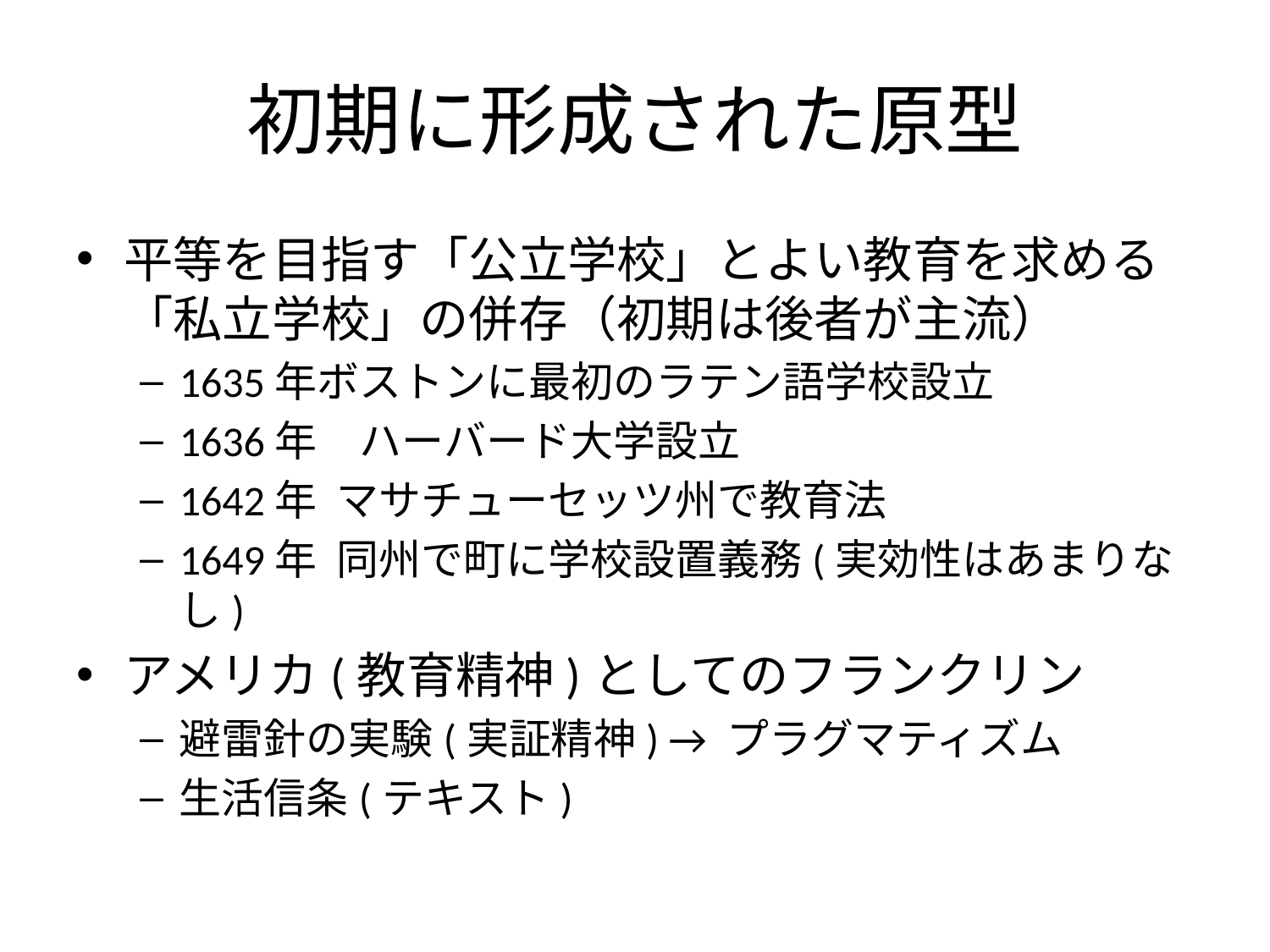

# 初期に形成された原型
平等を目指す「公立学校」とよい教育を求める「私立学校」の併存（初期は後者が主流）
1635年ボストンに最初のラテン語学校設立
1636年　ハーバード大学設立
1642年  マサチューセッツ州で教育法
1649年  同州で町に学校設置義務(実効性はあまりなし)
アメリカ(教育精神)としてのフランクリン
避雷針の実験(実証精神) → プラグマティズム
生活信条(テキスト)